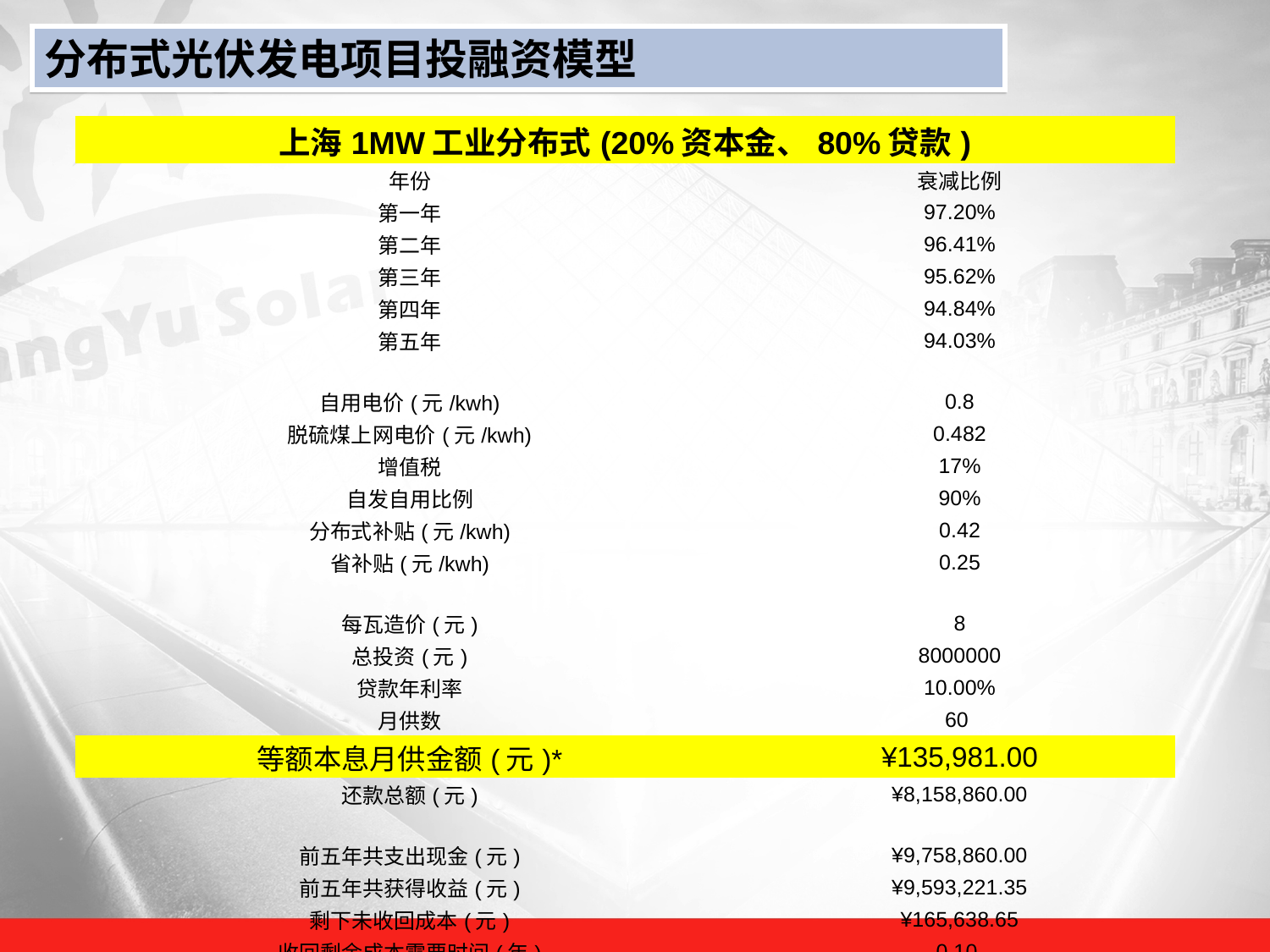

分布式光伏发电项目投融资模型
| 上海1MW工业分布式(20%资本金、80%贷款) |  |
| --- | --- |
| 年份 | 衰减比例 |
| 第一年 | 97.20% |
| 第二年 | 96.41% |
| 第三年 | 95.62% |
| 第四年 | 94.84% |
| 第五年 | 94.03% |
|  |  |
| 自用电价(元/kwh) | 0.8 |
| 脱硫煤上网电价(元/kwh) | 0.482 |
| 增值税 | 17% |
| 自发自用比例 | 90% |
| 分布式补贴(元/kwh) | 0.42 |
| 省补贴(元/kwh) | 0.25 |
|  |  |
| 每瓦造价(元) | 8 |
| 总投资(元) | 8000000 |
| 贷款年利率 | 10.00% |
| 月供数 | 60 |
| 等额本息月供金额(元)\* | ¥135,981.00 |
| 还款总额(元) | ¥8,158,860.00 |
|  |  |
| 前五年共支出现金(元) | ¥9,758,860.00 |
| 前五年共获得收益(元) | ¥9,593,221.35 |
| 剩下未收回成本(元) | ¥165,638.65 |
| 收回剩余成本需要时间(年) | 0.10 |
| 总投资回收期(年) | 5.10 |